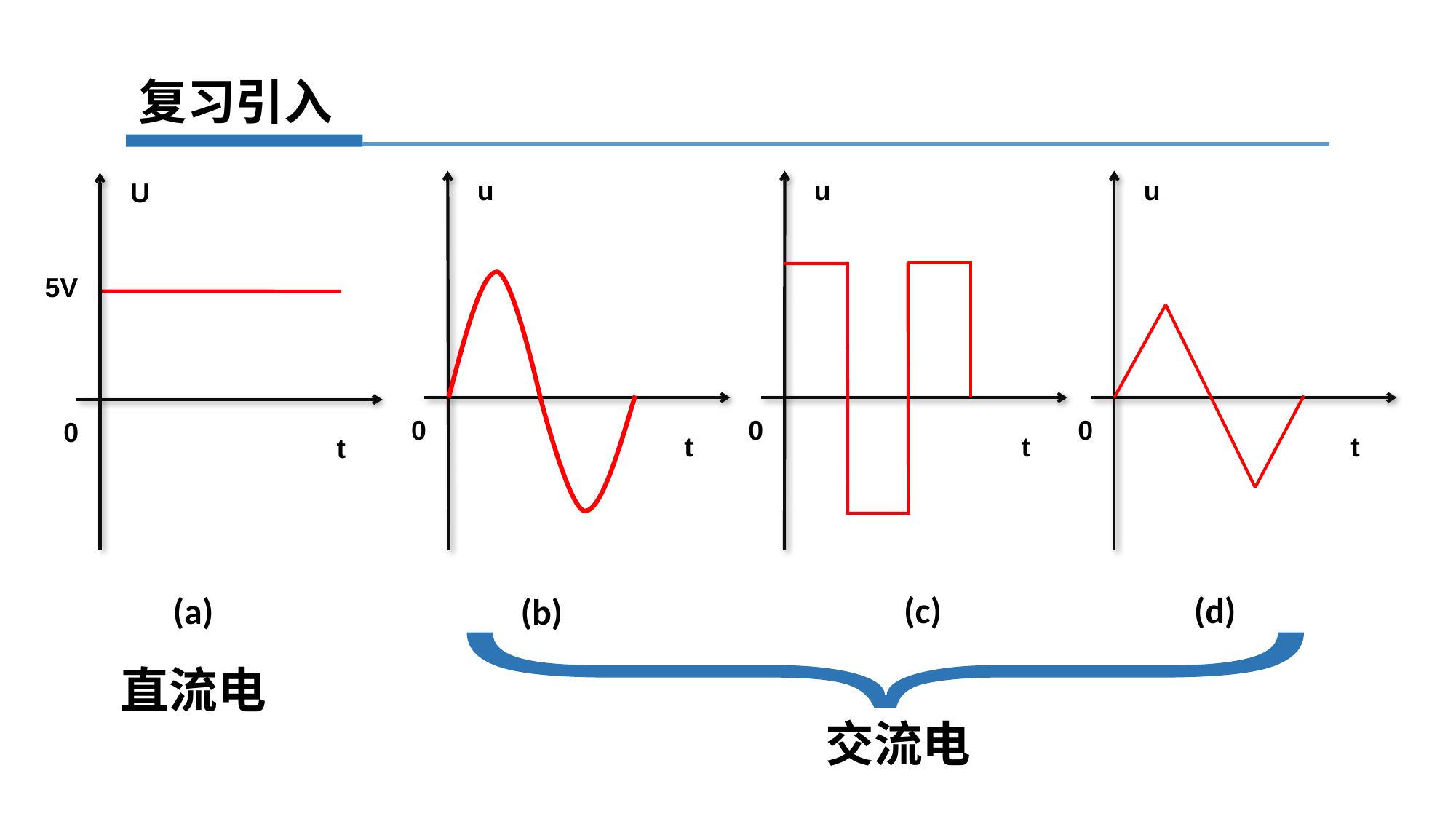

复习引入

u
0
t
u
0
t
u
0
t
U
0
t

5V

(d)
(c)
(a)
(b)
直流电
交流电